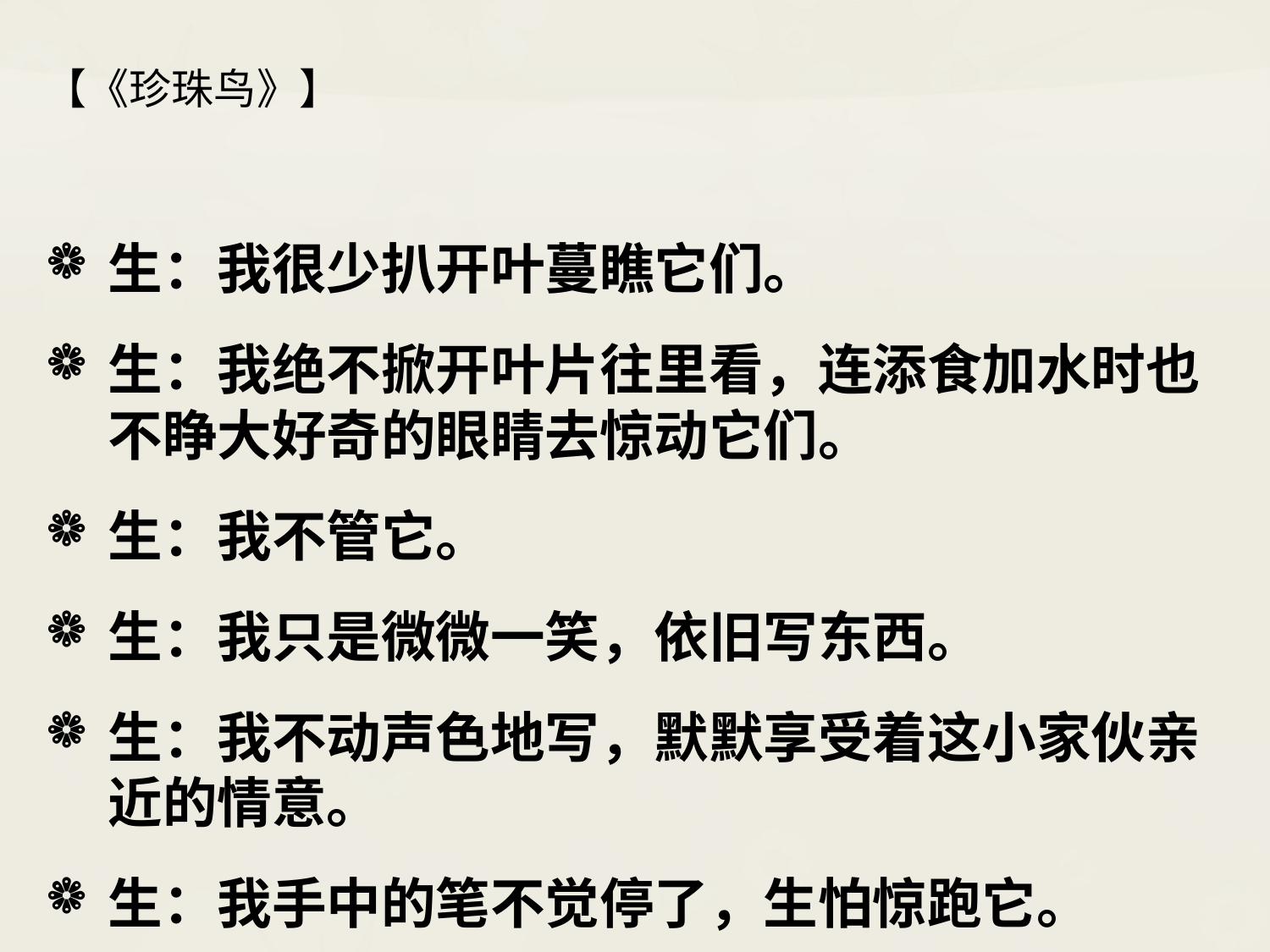

【《珍珠鸟》】

生：我很少扒开叶蔓瞧它们。
生：我绝不掀开叶片往里看，连添食加水时也不睁大好奇的眼睛去惊动它们。
生：我不管它。
生：我只是微微一笑，依旧写东西。
生：我不动声色地写，默默享受着这小家伙亲近的情意。
生：我手中的笔不觉停了，生怕惊跑它。